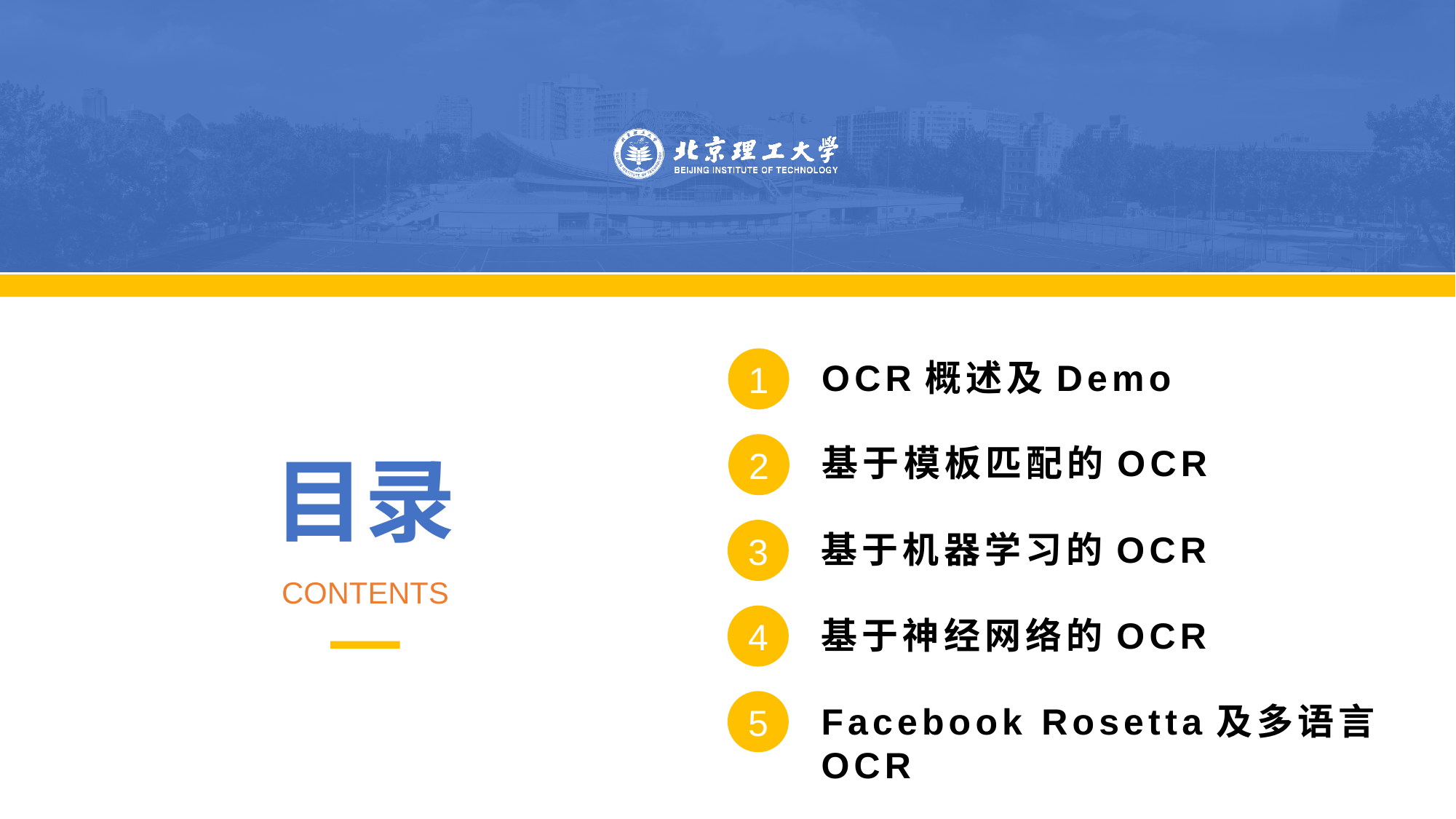

1
OCR概述及Demo
2
基于模板匹配的OCR
目录
3
基于机器学习的OCR
CONTENTS
4
基于神经网络的OCR

5
Facebook Rosetta及多语言OCR